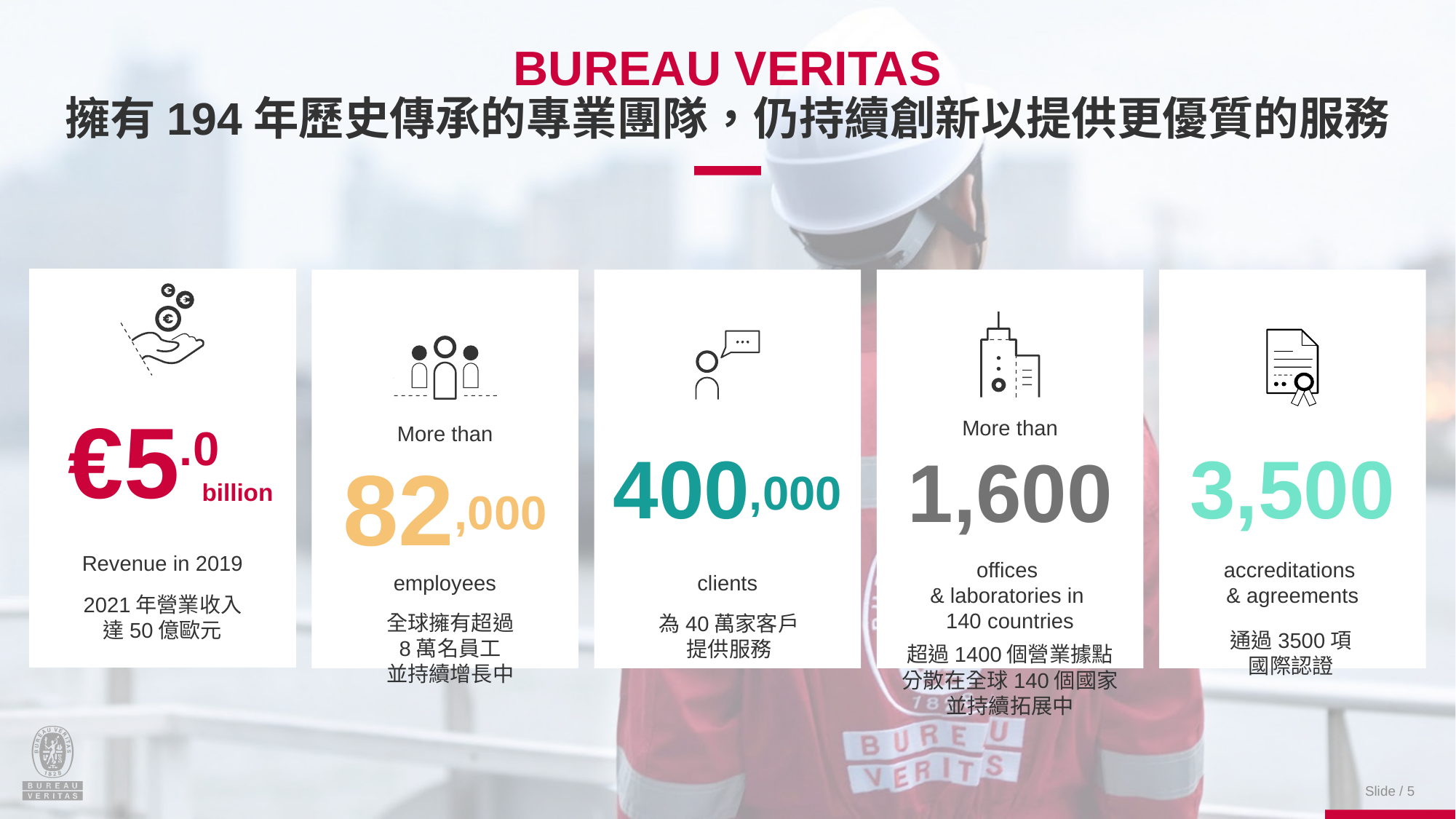

# Bureau veritas 擁有194年歷史傳承的專業團隊，仍持續創新以提供更優質的服務

€5.0
billion
Revenue in 2019

More than
82,000
employees

400,000
clients

More than
1,600
offices
& laboratories in
140 countries

3,500
accreditations
& agreements
2021年營業收入
達50億歐元
全球擁有超過
8萬名員工
並持續增長中
為40萬家客戶
提供服務
通過3500項
國際認證
超過1400個營業據點
分散在全球140個國家
並持續拓展中
Slide / 5